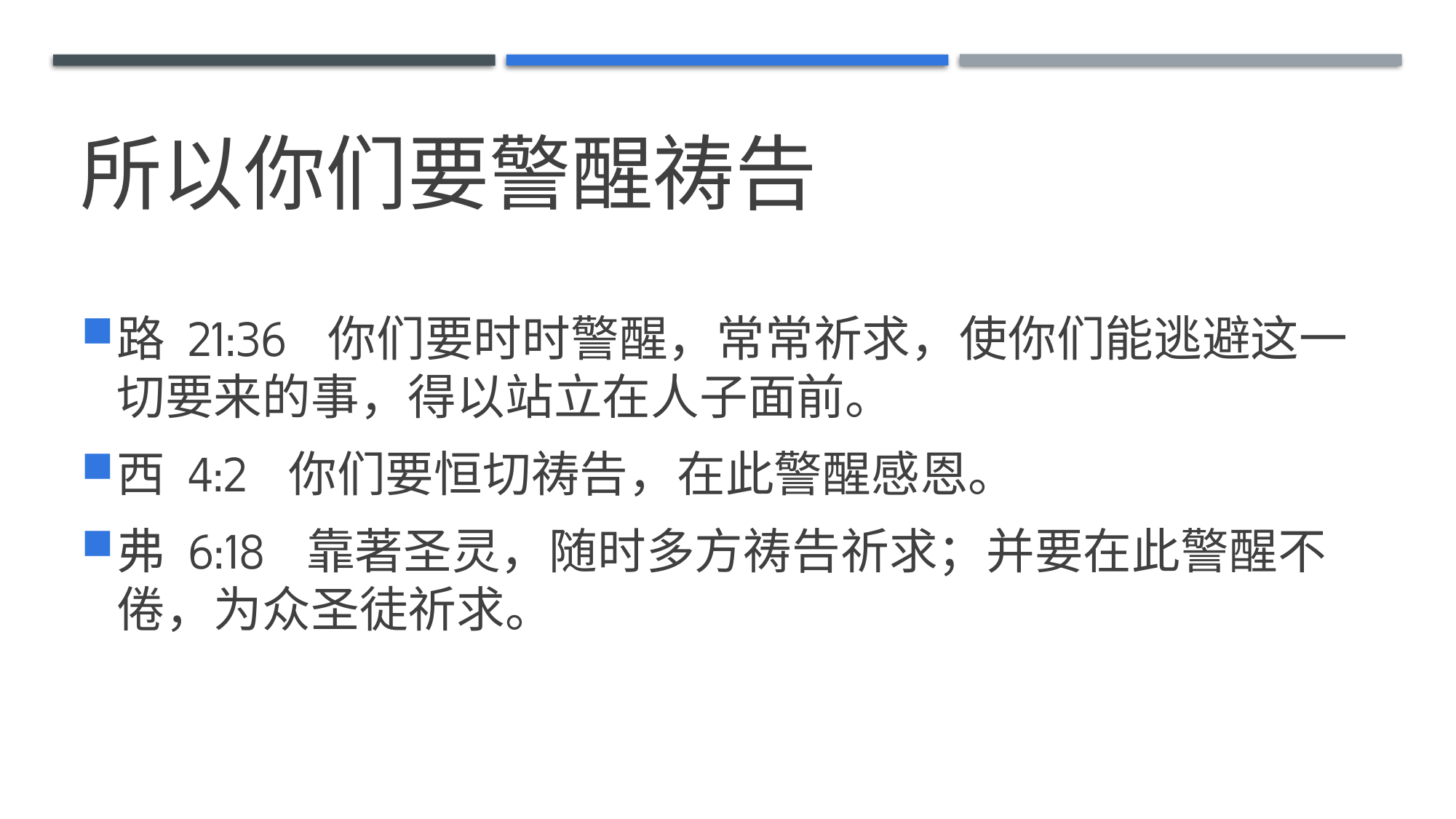

# 所以你们要警醒祷告
路 21:36  你们要时时警醒，常常祈求，使你们能逃避这一切要来的事，得以站立在人子面前。
西 4:2  你们要恒切祷告，在此警醒感恩。
弗 6:18  靠著圣灵，随时多方祷告祈求；并要在此警醒不倦，为众圣徒祈求。